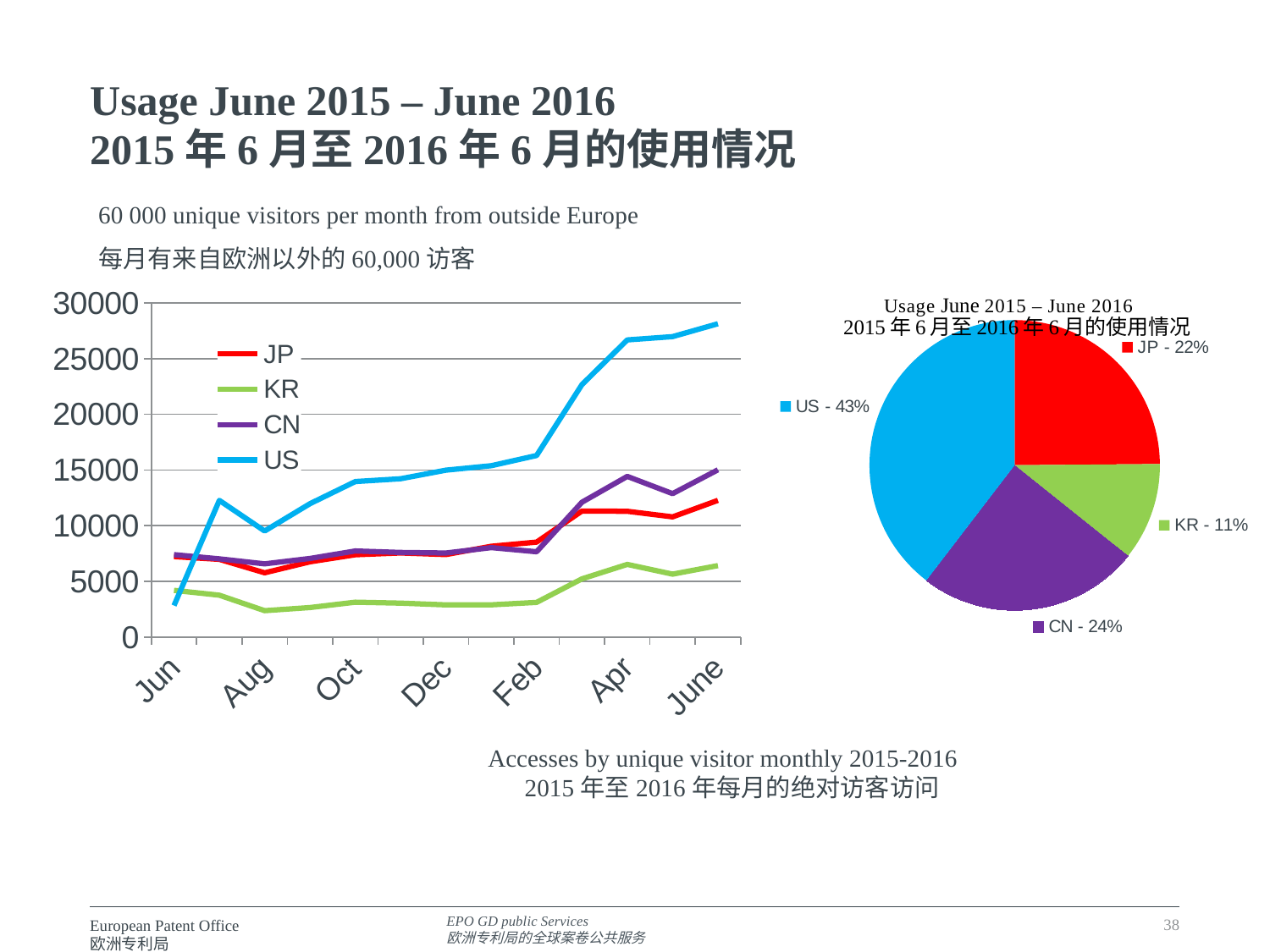

Usage June 2015 – June 2016
2015年6月至2016年6月的使用情况
60 000 unique visitors per month from outside Europe
每月有来自欧洲以外的60,000访客

### Chart

| Category | JP | KR | CN | US |
|---|---|---|---|---|
| Jun | 7225.0 | 4195.0 | 7397.0 | 2830.0 |
| Jul | 6978.0 | 3760.0 | 7022.0 | 12274.0 |
| Aug | 5769.0 | 2366.0 | 6574.0 | 9522.0 |
| Sep | 6757.0 | 2648.0 | 7058.0 | 11982.0 |
| Oct | 7389.0 | 3129.0 | 7728.0 | 13967.0 |
| Nov | 7549.0 | 3047.0 | 7597.0 | 14221.0 |
| Dec | 7407.0 | 2889.0 | 7548.0 | 14989.0 |
| Jan | 8150.0 | 2894.0 | 8029.0 | 15390.0 |
| Feb | 8526.0 | 3114.0 | 7660.0 | 16308.0 |
| Mar | 11317.0 | 5226.0 | 12108.0 | 22673.0 |
| Apr | 11294.0 | 6523.0 | 14428.0 | 26686.0 |
| May | 10792.0 | 5647.0 | 12883.0 | 26982.0 |
| June | 12281.0 | 6414.0 | 15024.0 | 28142.0 |

### Chart:

| Category | JP KR CN US |
|---|---|
| JP | 101029.0 |
| KR | 44159.0 |
| CN | 100191.0 |
| US | 160842.0 |
Accesses by unique visitor monthly 2015-2016
2015年至2016年每月的绝对访客访问
EPO GD public Services
欧洲专利局的全球案卷公共服务
38